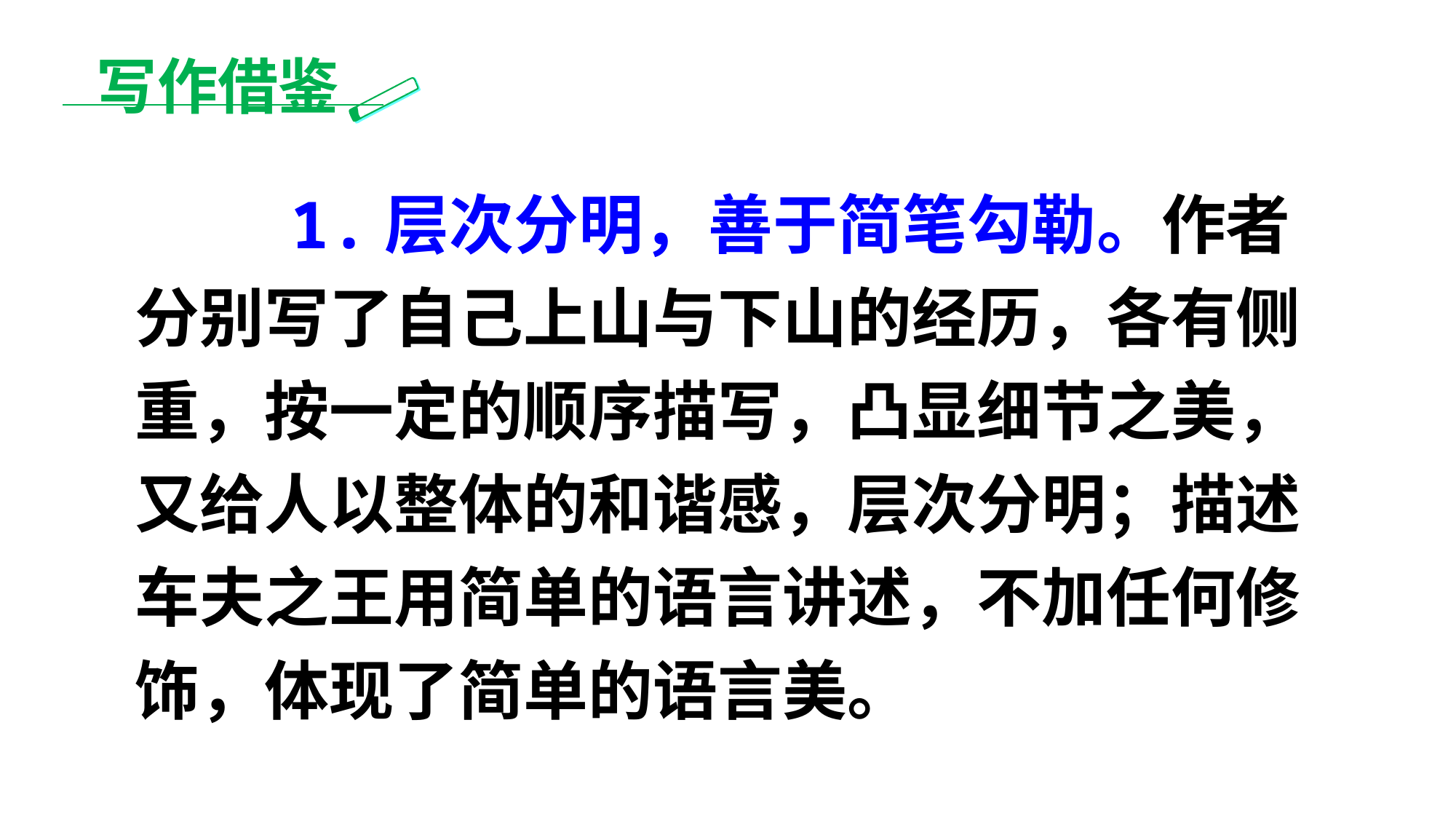

写作借鉴

    1.层次分明，善于简笔勾勒。作者分别写了自己上山与下山的经历，各有侧重，按一定的顺序描写，凸显细节之美，又给人以整体的和谐感，层次分明；描述车夫之王用简单的语言讲述，不加任何修饰，体现了简单的语言美。